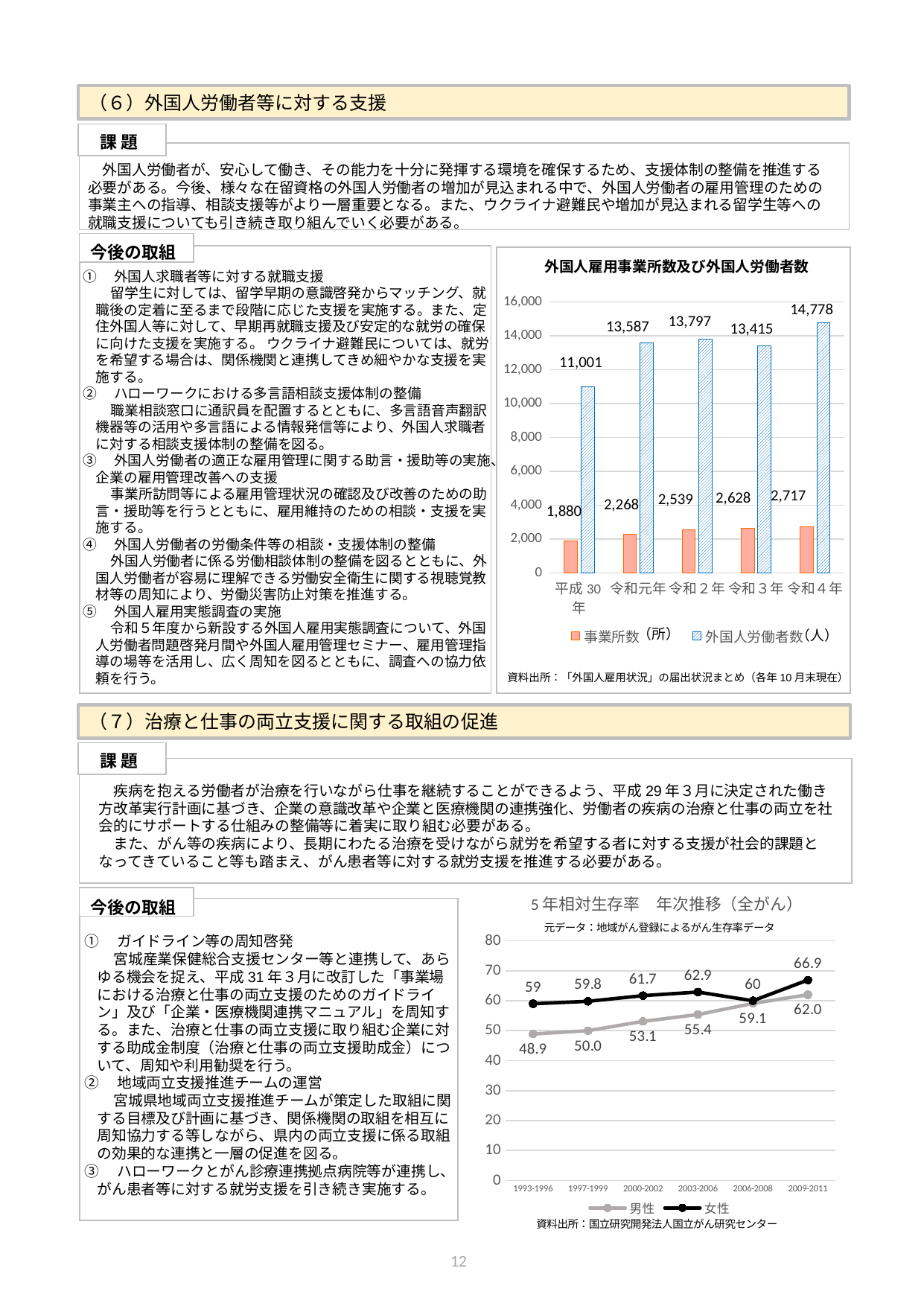

（６）外国人労働者等に対する支援

課 題

　外国人労働者が、安心して働き、その能力を十分に発揮する環境を確保するため、支援体制の整備を推進する必要がある。今後、様々な在留資格の外国人労働者の増加が見込まれる中で、外国人労働者の雇用管理のための事業主への指導、相談支援等がより一層重要となる。また、ウクライナ避難民や増加が見込まれる留学生等への就職支援についても引き続き取り組んでいく必要がある。
あ
今後の取組

外国人雇用事業所数及び外国人労働者数
①　外国人求職者等に対する就職支援
　　留学生に対しては、留学早期の意識啓発からマッチング、就職後の定着に至るまで段階に応じた支援を実施する。また、定住外国人等に対して、早期再就職支援及び安定的な就労の確保に向けた支援を実施する。 ウクライナ避難民については、就労を希望する場合は、関係機関と連携してきめ細やかな支援を実施する。
②　ハローワークにおける多言語相談支援体制の整備
　　職業相談窓口に通訳員を配置するとともに、多言語音声翻訳機器等の活用や多言語による情報発信等により、外国人求職者に対する相談支援体制の整備を図る。
③　外国人労働者の適正な雇用管理に関する助言・援助等の実施、企業の雇用管理改善への支援
　　事業所訪問等による雇用管理状況の確認及び改善のための助言・援助等を行うとともに、雇用維持のための相談・支援を実施する。
④　外国人労働者の労働条件等の相談・支援体制の整備
　　外国人労働者に係る労働相談体制の整備を図るとともに、外国人労働者が容易に理解できる労働安全衛生に関する視聴覚教材等の周知により、労働災害防止対策を推進する。
⑤　外国人雇用実態調査の実施
　　令和５年度から新設する外国人雇用実態調査について、外国人労働者問題啓発月間や外国人雇用管理セミナー、雇用管理指導の場等を活用し、広く周知を図るとともに、調査への協力依頼を行う。

### Chart

| Category | 事業所数 | 外国人労働者数 |
|---|---|---|
| 平成30年 | 1880.0 | 11001.0 |
| 令和元年 | 2268.0 | 13587.0 |
| 令和２年 | 2539.0 | 13797.0 |
| 令和３年 | 2628.0 | 13415.0 |
| 令和４年 | 2717.0 | 14778.0 |
14,778
13,797
13,587
13,415
11,001
2,717
2,628
2,539
2,268
1,880
（所）
（人）
資料出所：「外国人雇用状況」の届出状況まとめ（各年10月末現在）
（７）治療と仕事の両立支援に関する取組の促進

課 題

　疾病を抱える労働者が治療を行いながら仕事を継続することができるよう、平成29年３月に決定された働き方改革実行計画に基づき、企業の意識改革や企業と医療機関の連携強化、労働者の疾病の治療と仕事の両立を社会的にサポートする仕組みの整備等に着実に取り組む必要がある。
　また、がん等の疾病により、長期にわたる治療を受けながら就労を希望する者に対する支援が社会的課題となってきていること等も踏まえ、がん患者等に対する就労支援を推進する必要がある。

### Chart: 5年相対生存率　年次推移（全がん）

| Category | 男性 | 女性 |
|---|---|---|
| 1993-1996 | 48.9 | 59.0 |
| 1997-1999 | 50.0 | 59.8 |
| 2000-2002 | 53.1 | 61.7 |
| 2003-2006 | 55.4 | 62.9 |
| 2006-2008 | 59.1 | 60.0 |
| 2009-2011 | 62.0 | 66.9 |
あ
今後の取組

①　ガイドライン等の周知啓発
　　宮城産業保健総合支援センター等と連携して、あらゆる機会を捉え、平成31年３月に改訂した「事業場における治療と仕事の両立支援のためのガイドライン」及び「企業・医療機関連携マニュアル」を周知する。また、治療と仕事の両立支援に取り組む企業に対する助成金制度（治療と仕事の両立支援助成金）について、周知や利用勧奨を行う。
②　地域両立支援推進チームの運営
　　宮城県地域両立支援推進チームが策定した取組に関する目標及び計画に基づき、関係機関の取組を相互に周知協力する等しながら、県内の両立支援に係る取組の効果的な連携と一層の促進を図る。
③　ハローワークとがん診療連携拠点病院等が連携し、がん患者等に対する就労支援を引き続き実施する。

12